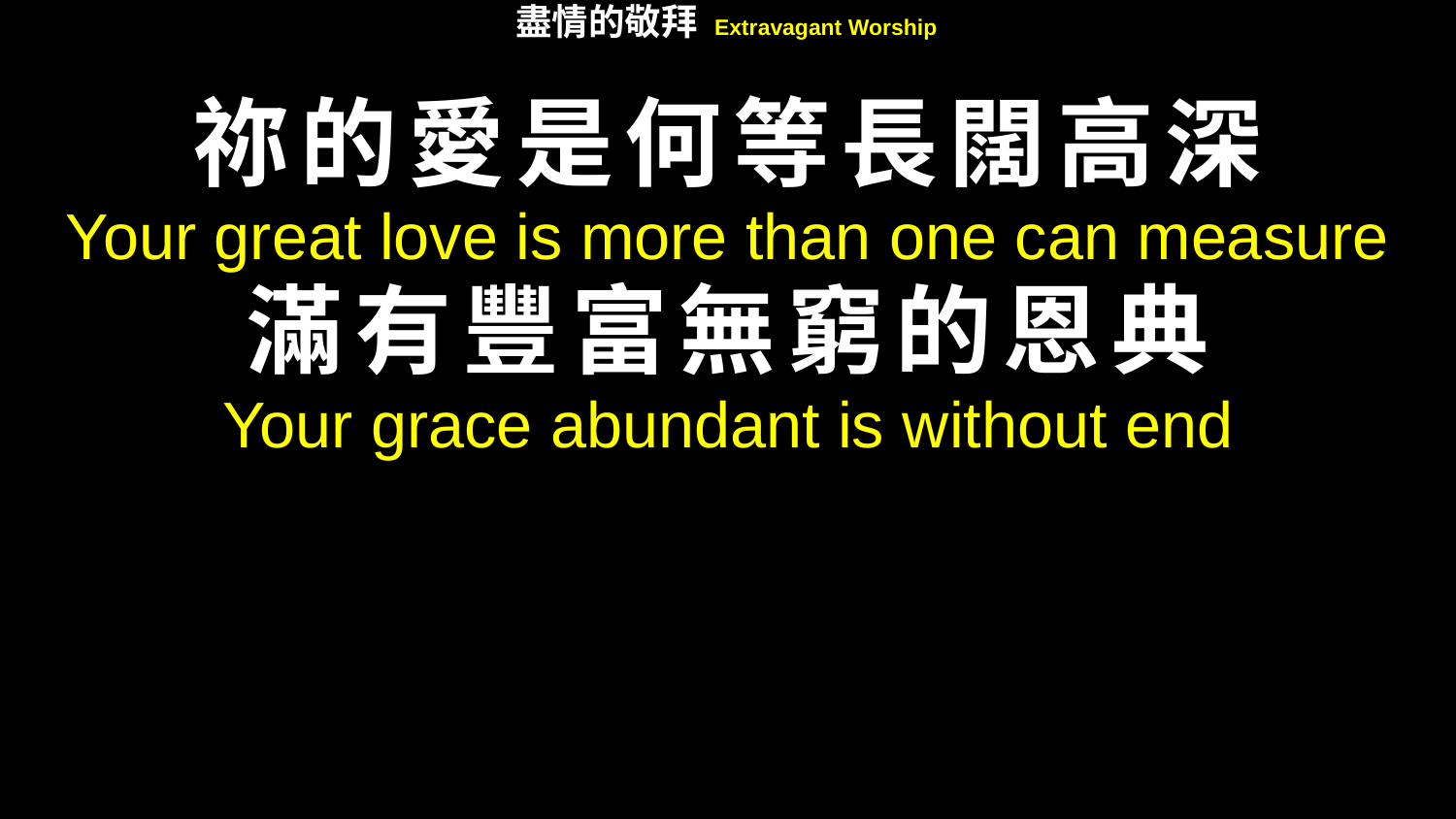

祢的愛是何等長闊高深
Your great love is more than one can measure
滿有豐富無窮的恩典
Your grace abundant is without end

盡情的敬拜 Extravagant Worship